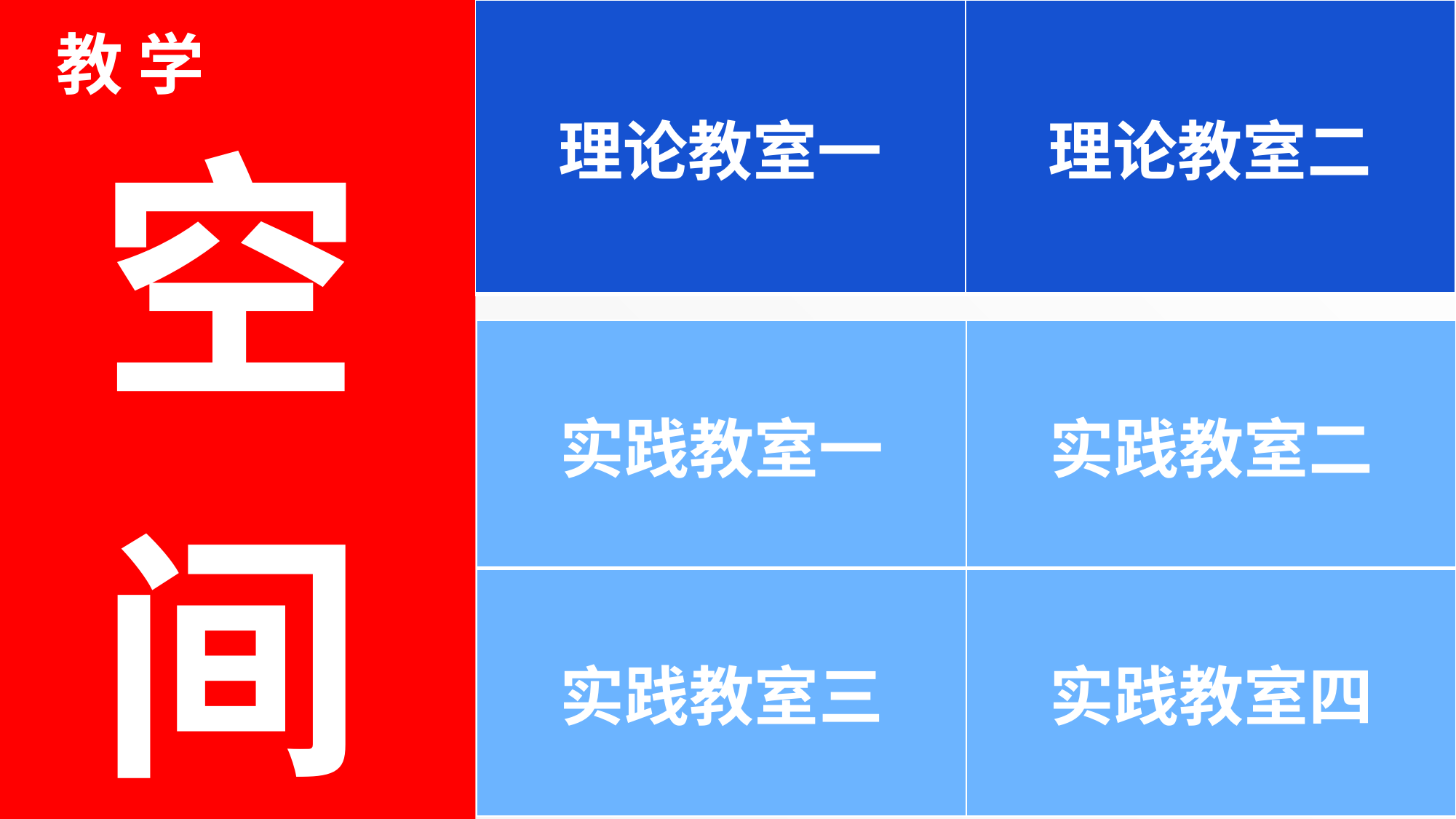

| 理论教室一 | 理论教室二 |
| --- | --- |
# 教 学
空
间
| 实践教室一 | 实践教室二 |
| --- | --- |
| 实践教室三 | 实践教室四 |